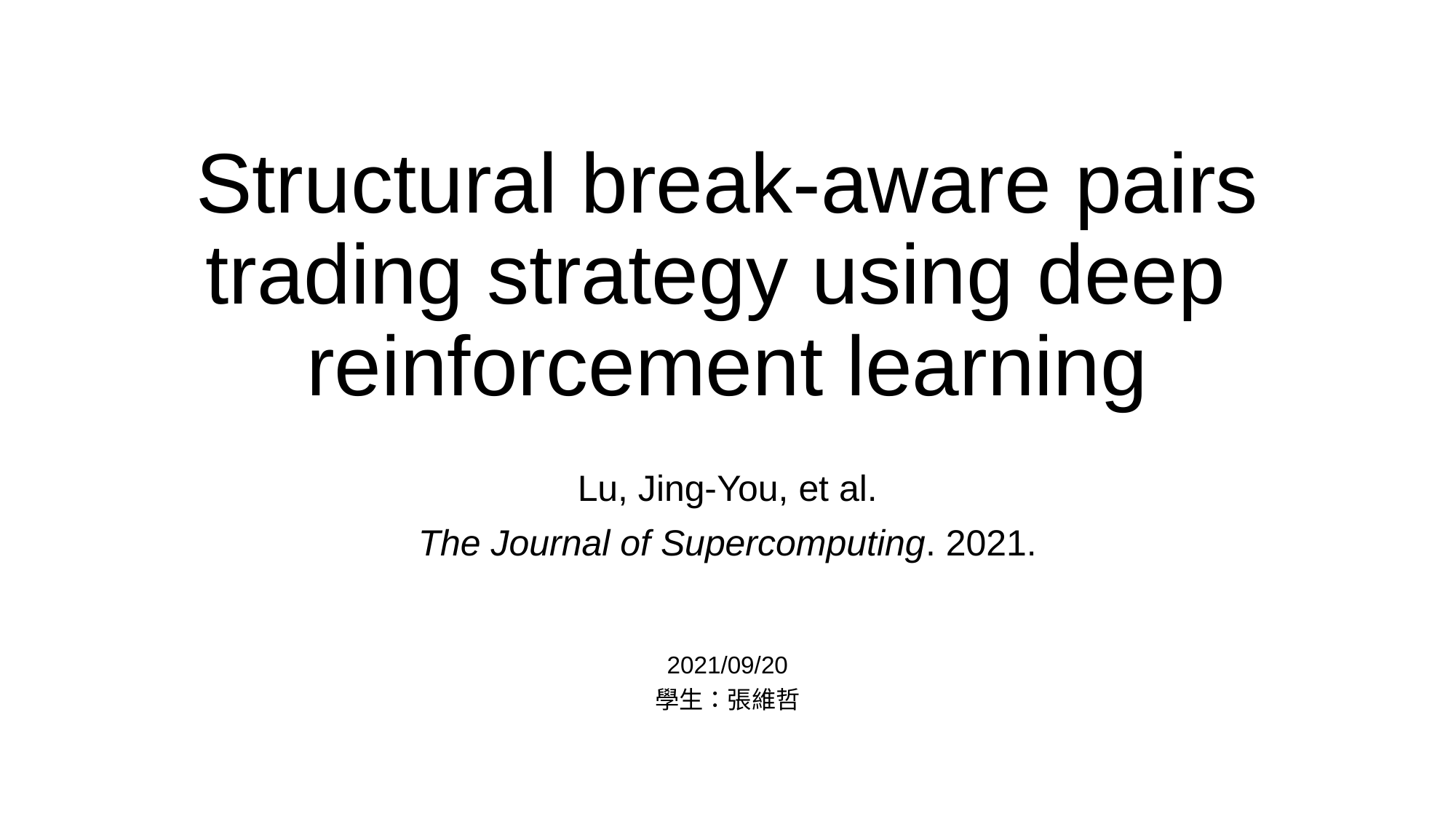

# Structural break‑aware pairs trading strategy using deep reinforcement learning
Lu, Jing-You, et al.
The Journal of Supercomputing. 2021.
2021/09/20
學生：張維哲